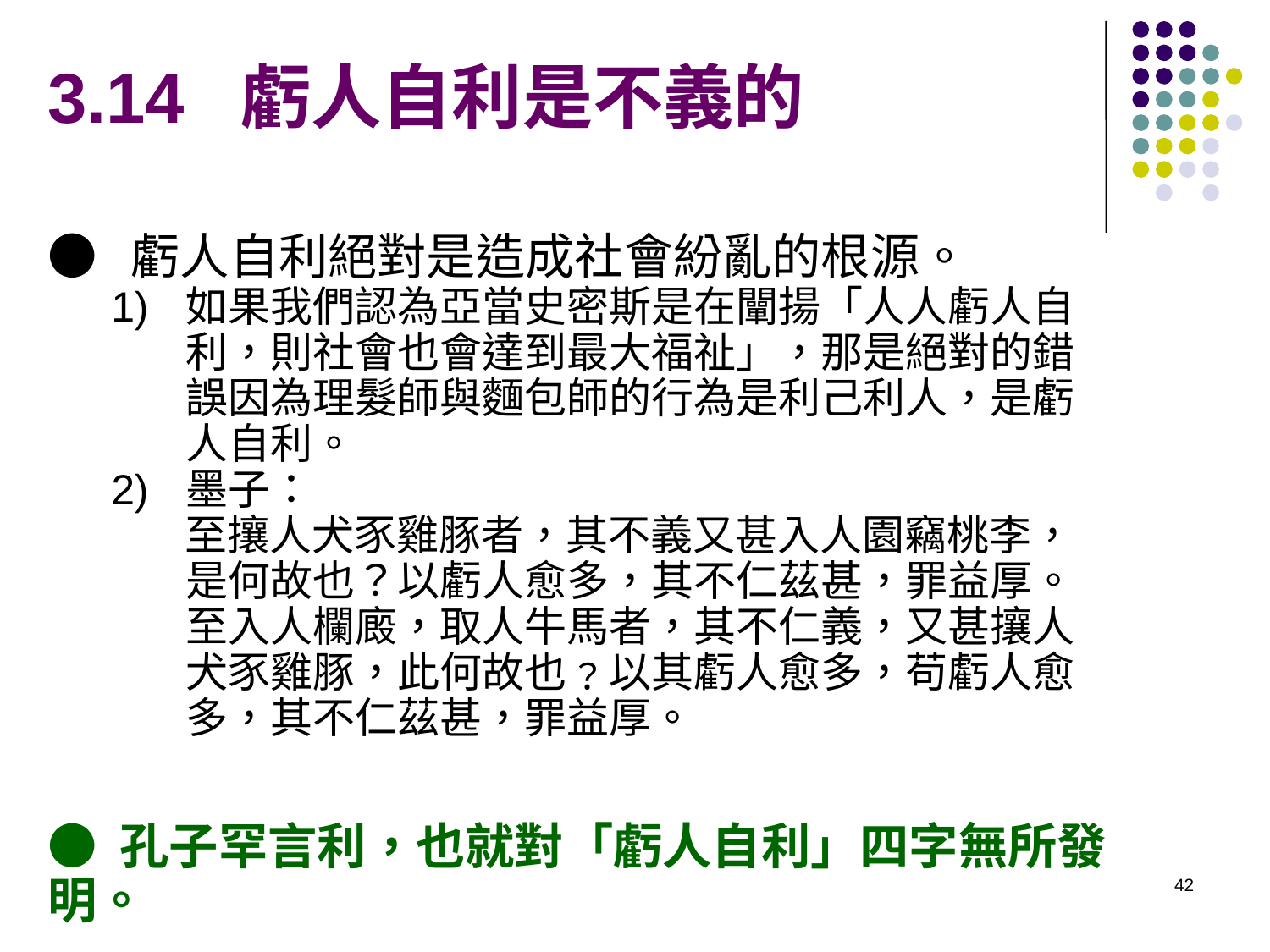

3.14  虧人自利是不義的
●  虧人自利絕對是造成社會紛亂的根源。
如果我們認為亞當史密斯是在闡揚「人人虧人自利，則社會也會達到最大福祉」，那是絕對的錯誤因為理髮師與麵包師的行為是利己利人，是虧人自利。
墨子：
至攘人犬豕雞豚者，其不義又甚入人園竊桃李，是何故也？以虧人愈多，其不仁茲甚，罪益厚。至入人欄廄，取人牛馬者，其不仁義，又甚攘人犬豕雞豚，此何故也﹖以其虧人愈多，苟虧人愈多，其不仁茲甚，罪益厚。
● 孔子罕言利，也就對「虧人自利」四字無所發明。
42